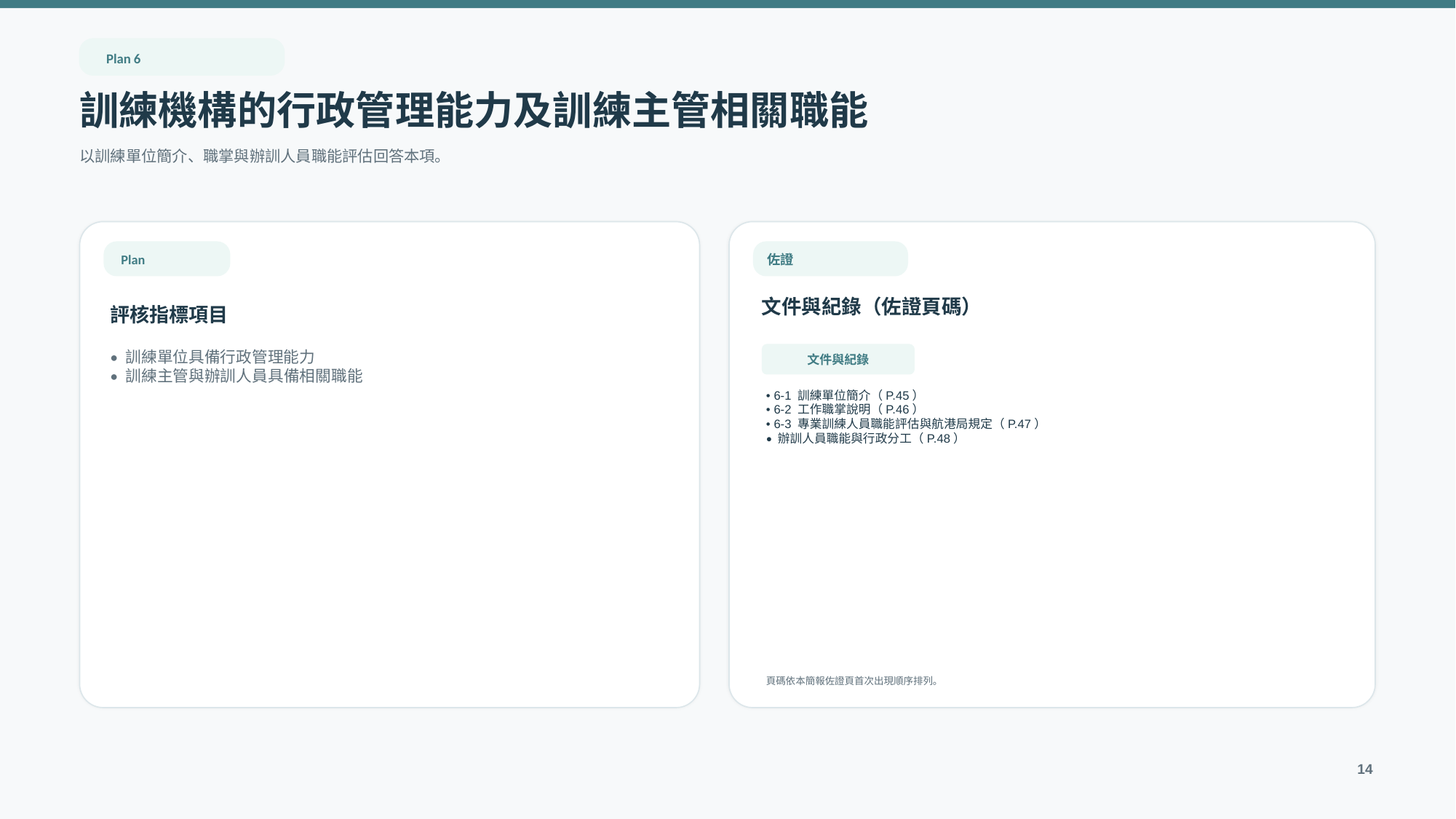

Plan 6
訓練機構的行政管理能力及訓練主管相關職能
以訓練單位簡介、職掌與辦訓人員職能評估回答本項。

Plan
佐證
文件與紀錄（佐證頁碼）
評核指標項目
文件與紀錄
• 訓練單位具備行政管理能力
• 訓練主管與辦訓人員具備相關職能
• 6-1 訓練單位簡介（P.45）
• 6-2 工作職掌說明（P.46）
• 6-3 專業訓練人員職能評估與航港局規定（P.47）
• 辦訓人員職能與行政分工（P.48）
頁碼依本簡報佐證頁首次出現順序排列。
14